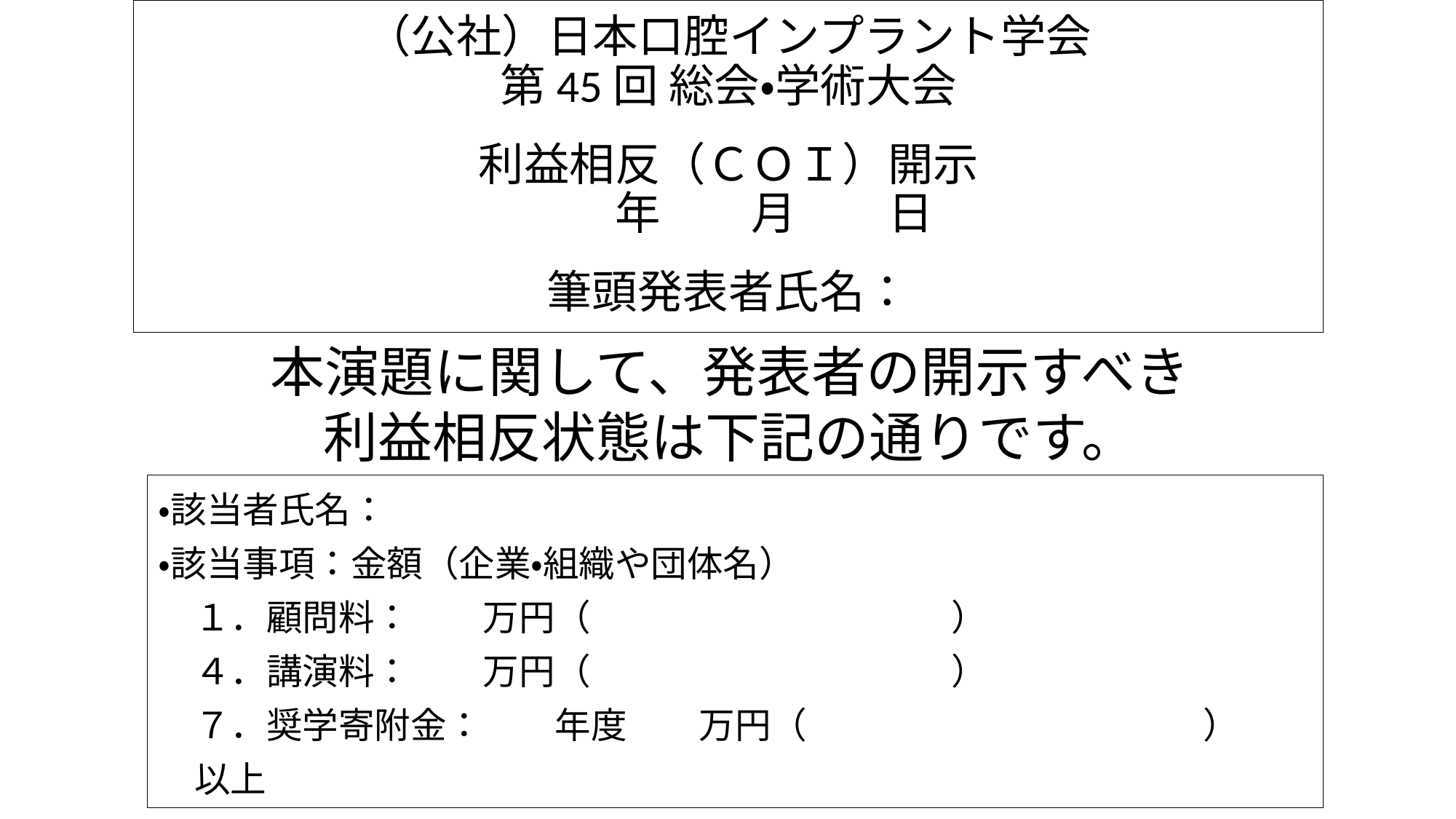

# （公社）日本口腔インプラント学会 第45回 総会・学術大会 利益相反（ＣＯＩ）開示 　　年　　月　　日 筆頭発表者氏名：
本演題に関して、発表者の開示すべき
利益相反状態は下記の通りです。
・該当者氏名：
・該当事項：金額（企業・組織や団体名）
　１．顧問料：　　万円（　　　　　　　　　　）
　４．講演料：　　万円（　　　　　　　　　　）
　７．奨学寄附金：　　年度　　万円（　　　　　　　　　　　）
　以上